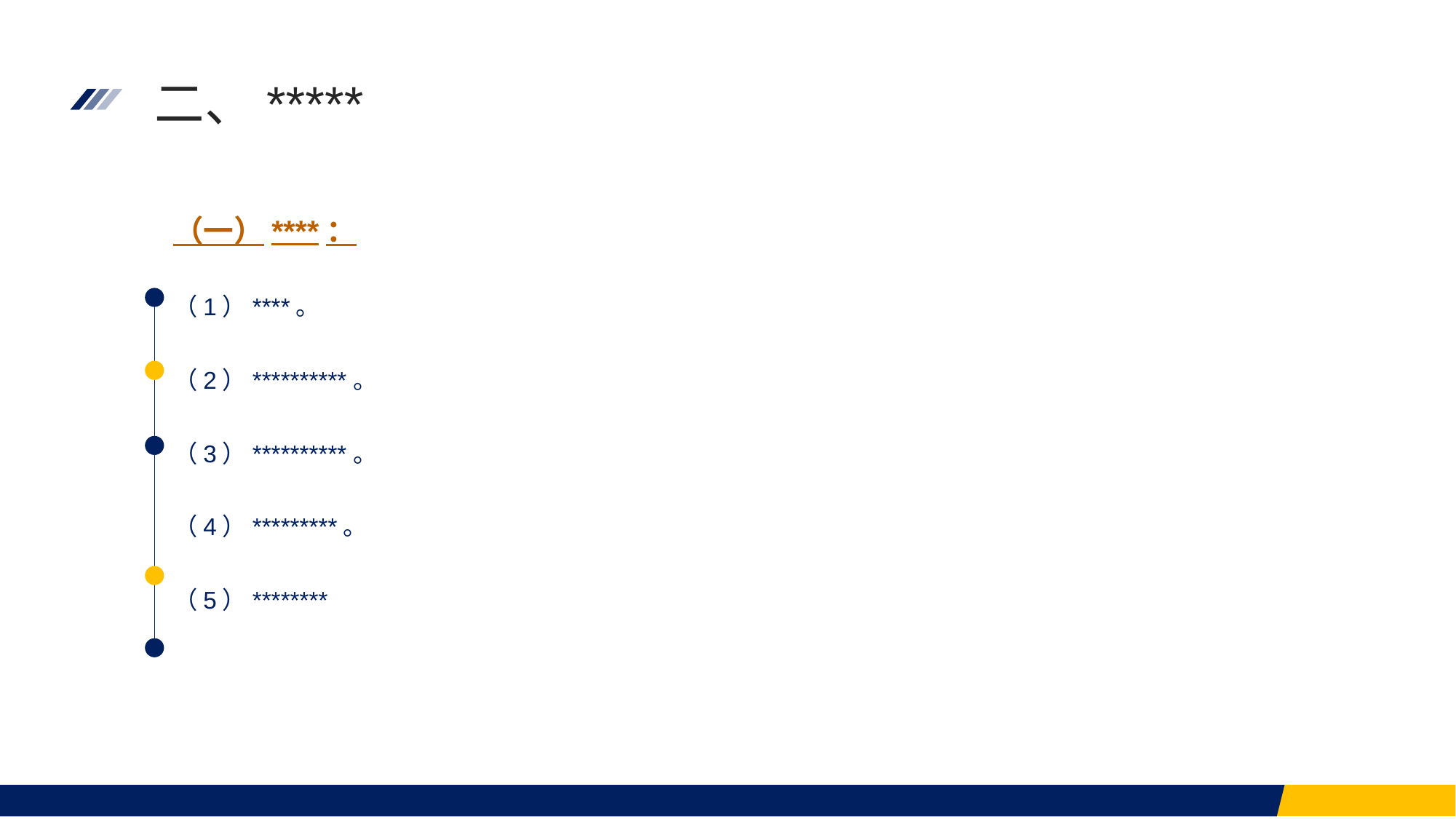

二、*****

（一）****：
（1）****。
（2）**********。
（3）**********。
（4）*********。
（5）********